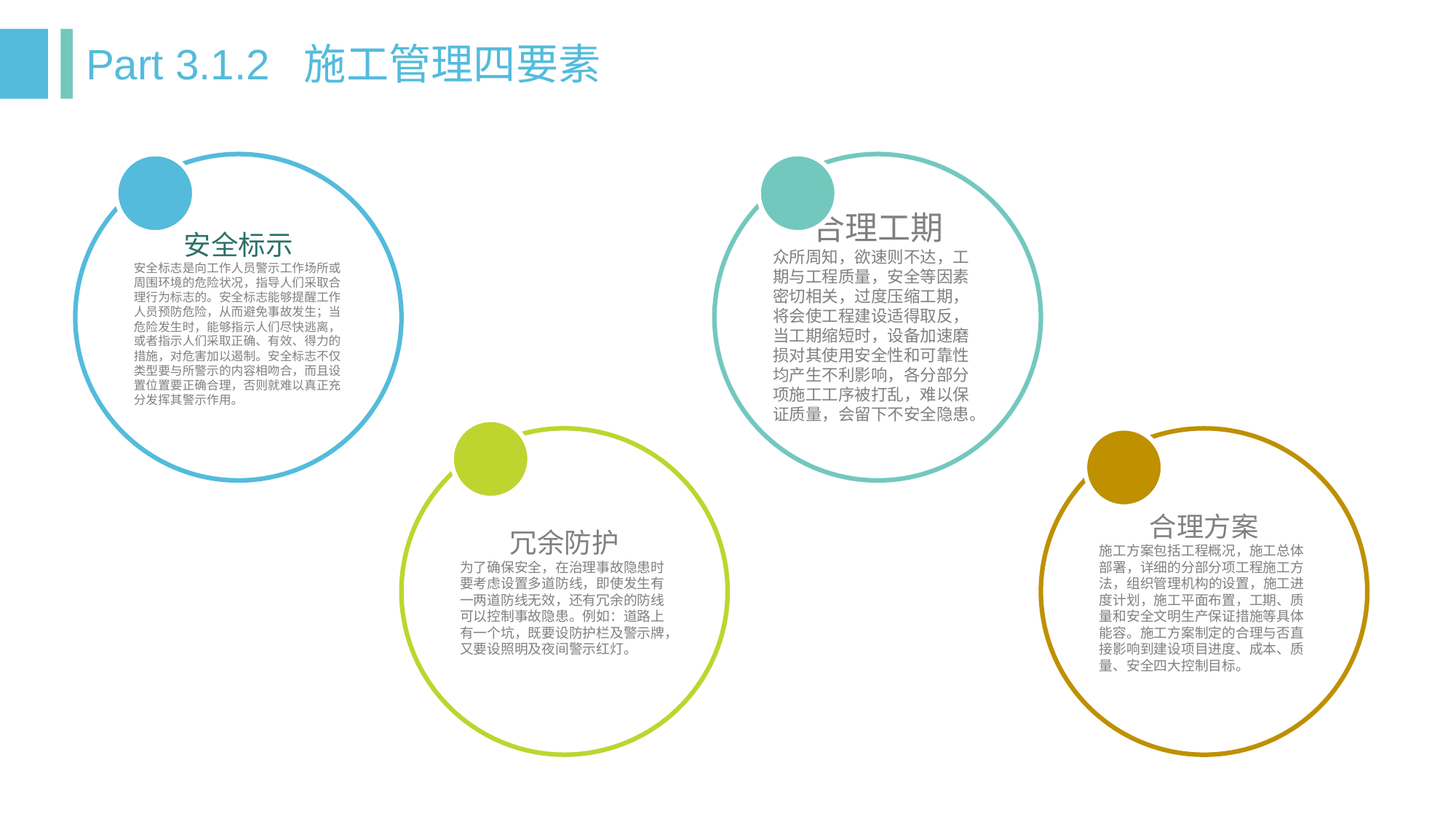

Part 3.1.2  施工管理四要素

安全标示
安全标志是向工作人员警示工作场所或周围环境的危险状况，指导人们采取合理行为标志的。安全标志能够提醒工作人员预防危险，从而避免事故发生；当危险发生时，能够指示人们尽快逃离，或者指示人们采取正确、有效、得力的措施，对危害加以遏制。安全标志不仅类型要与所警示的内容相吻合，而且设置位置要正确合理，否则就难以真正充分发挥其警示作用。
合理工期
众所周知，欲速则不达，工期与工程质量，安全等因素密切相关，过度压缩工期，将会使工程建设适得取反，当工期缩短时，设备加速磨损对其使用安全性和可靠性均产生不利影响，各分部分项施工工序被打乱，难以保证质量，会留下不安全隐患。

冗余防护
为了确保安全，在治理事故隐患时要考虑设置多道防线，即使发生有一两道防线无效，还有冗余的防线可以控制事故隐患。例如：道路上有一个坑，既要设防护栏及警示牌，又要设照明及夜间警示红灯。
合理方案
施工方案包括工程概况，施工总体部署，详细的分部分项工程施工方法，组织管理机构的设置，施工进度计划，施工平面布置，工期、质量和安全文明生产保证措施等具体能容。施工方案制定的合理与否直接影响到建设项目进度、成本、质量、安全四大控制目标。